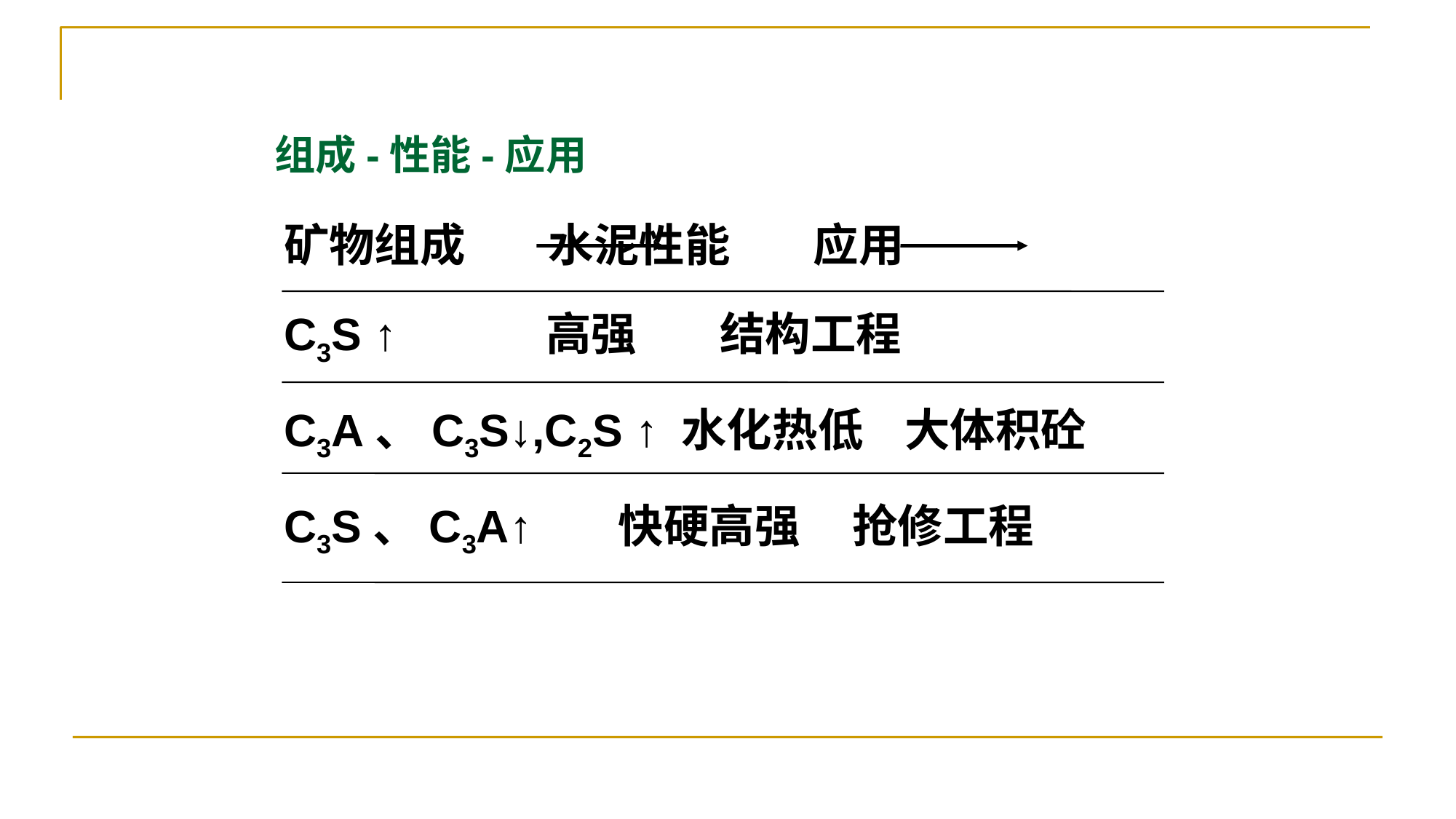

矿物组成        水泥性能        应用
C3S ↑           高强        结构工程
C3A、C3S↓,C2S ↑ 水化热低    大体积砼
C3S、C3A↑      快硬高强     抢修工程
# 组成-性能-应用